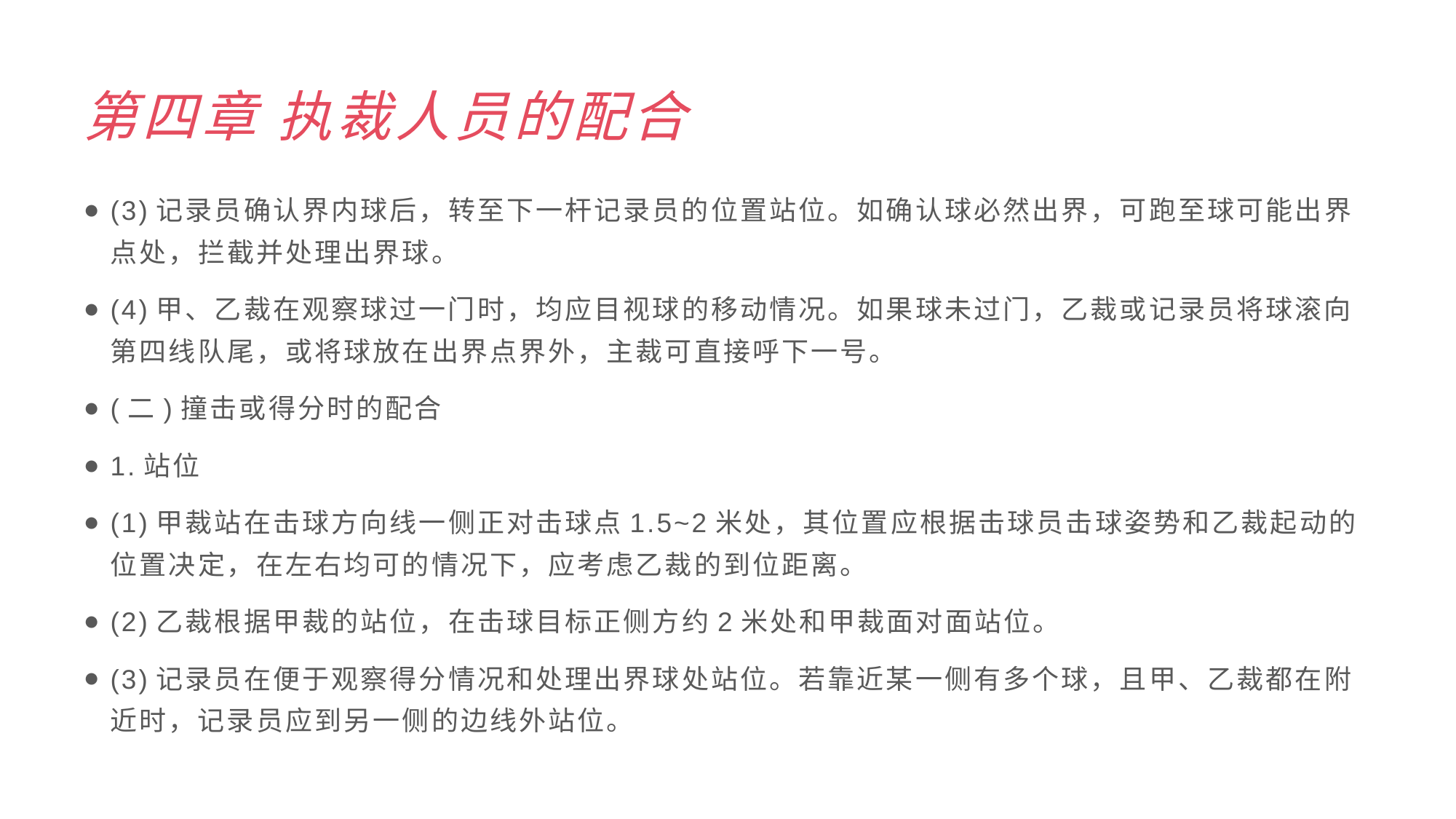

# 第四章 执裁人员的配合
(3)记录员确认界内球后，转至下一杆记录员的位置站位。如确认球必然出界，可跑至球可能出界点处，拦截并处理出界球。
(4)甲、乙裁在观察球过一门时，均应目视球的移动情况。如果球未过门，乙裁或记录员将球滚向第四线队尾，或将球放在出界点界外，主裁可直接呼下一号。
(二)撞击或得分时的配合
1.站位
(1)甲裁站在击球方向线一侧正对击球点1.5~2米处，其位置应根据击球员击球姿势和乙裁起动的位置决定，在左右均可的情况下，应考虑乙裁的到位距离。
(2)乙裁根据甲裁的站位，在击球目标正侧方约2米处和甲裁面对面站位。
(3)记录员在便于观察得分情况和处理出界球处站位。若靠近某一侧有多个球，且甲、乙裁都在附近时，记录员应到另一侧的边线外站位。